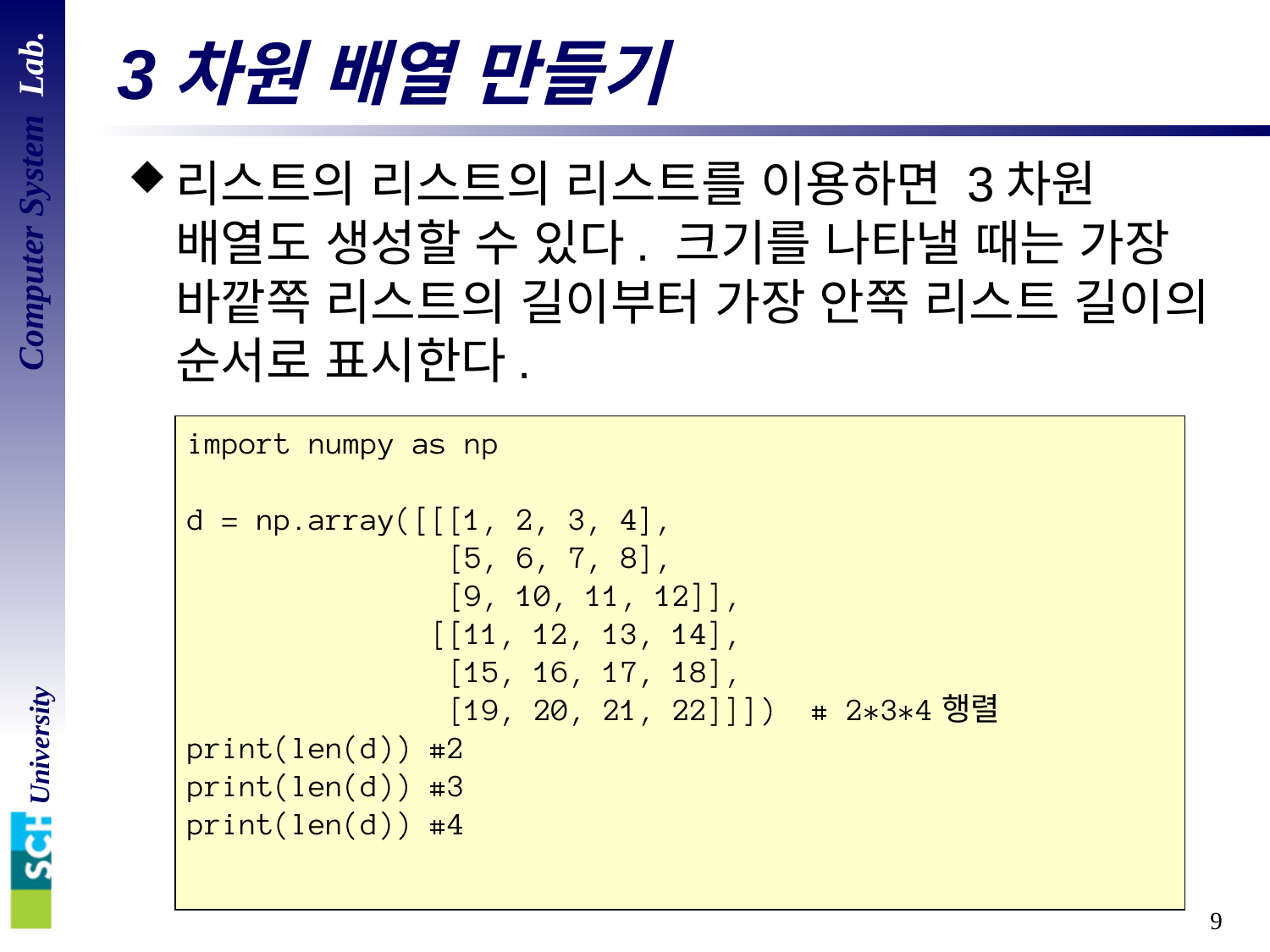

# 3차원 배열 만들기

리스트의 리스트의 리스트를 이용하면 3차원 배열도 생성할 수 있다. 크기를 나타낼 때는 가장 바깥쪽 리스트의 길이부터 가장 안쪽 리스트 길이의 순서로 표시한다.
import numpy as np

d = np.array([[[1, 2, 3, 4],
               [5, 6, 7, 8],
               [9, 10, 11, 12]],
              [[11, 12, 13, 14],
               [15, 16, 17, 18],
               [19, 20, 21, 22]]])  # 2*3*4행렬
print(len(d)) #2
print(len(d)) #3
print(len(d)) #4